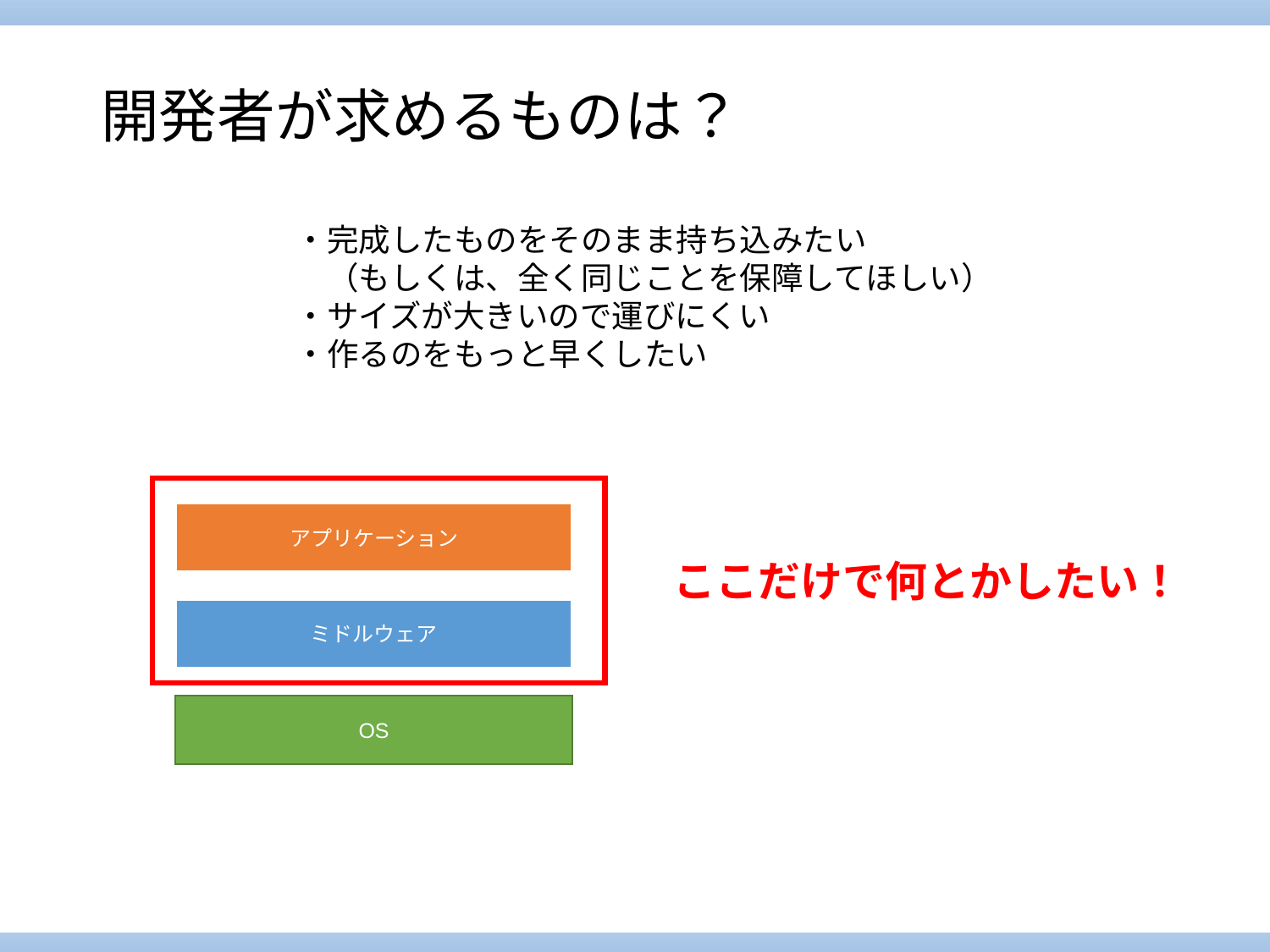

# 開発者が求めるものは？
・完成したものをそのまま持ち込みたい
　（もしくは、全く同じことを保障してほしい）
・サイズが大きいので運びにくい
・作るのをもっと早くしたい

アプリケーション
ここだけで何とかしたい！
ミドルウェア
OS